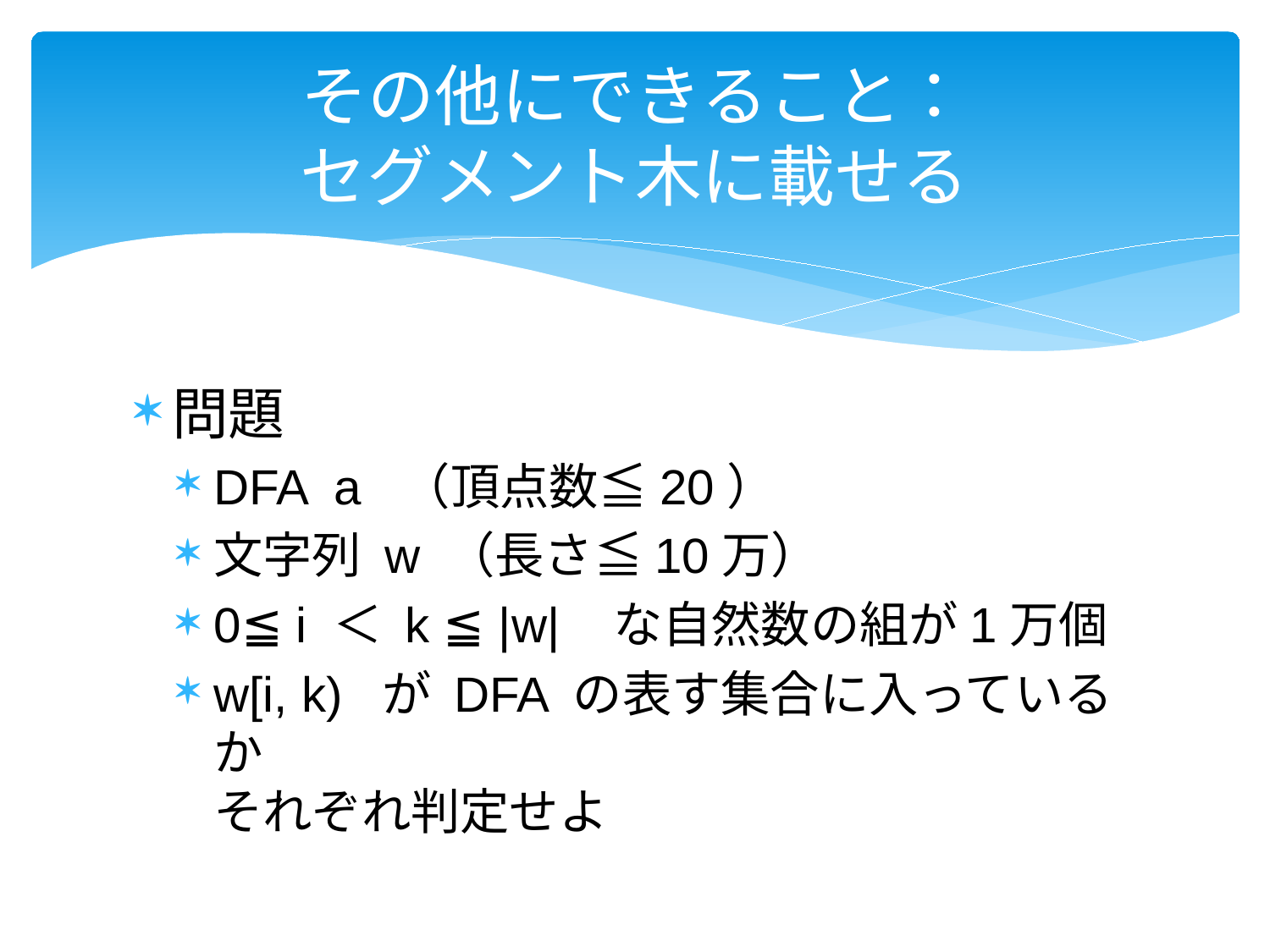

# その他にできること： セグメント木に載せる
問題
DFA  a  （頂点数≦20）
文字列 w （長さ≦10万）
0≦ i ＜ k ≦ |w|   な自然数の組が1万個
w[i, k)  が DFA の表す集合に入っているか
それぞれ判定せよ